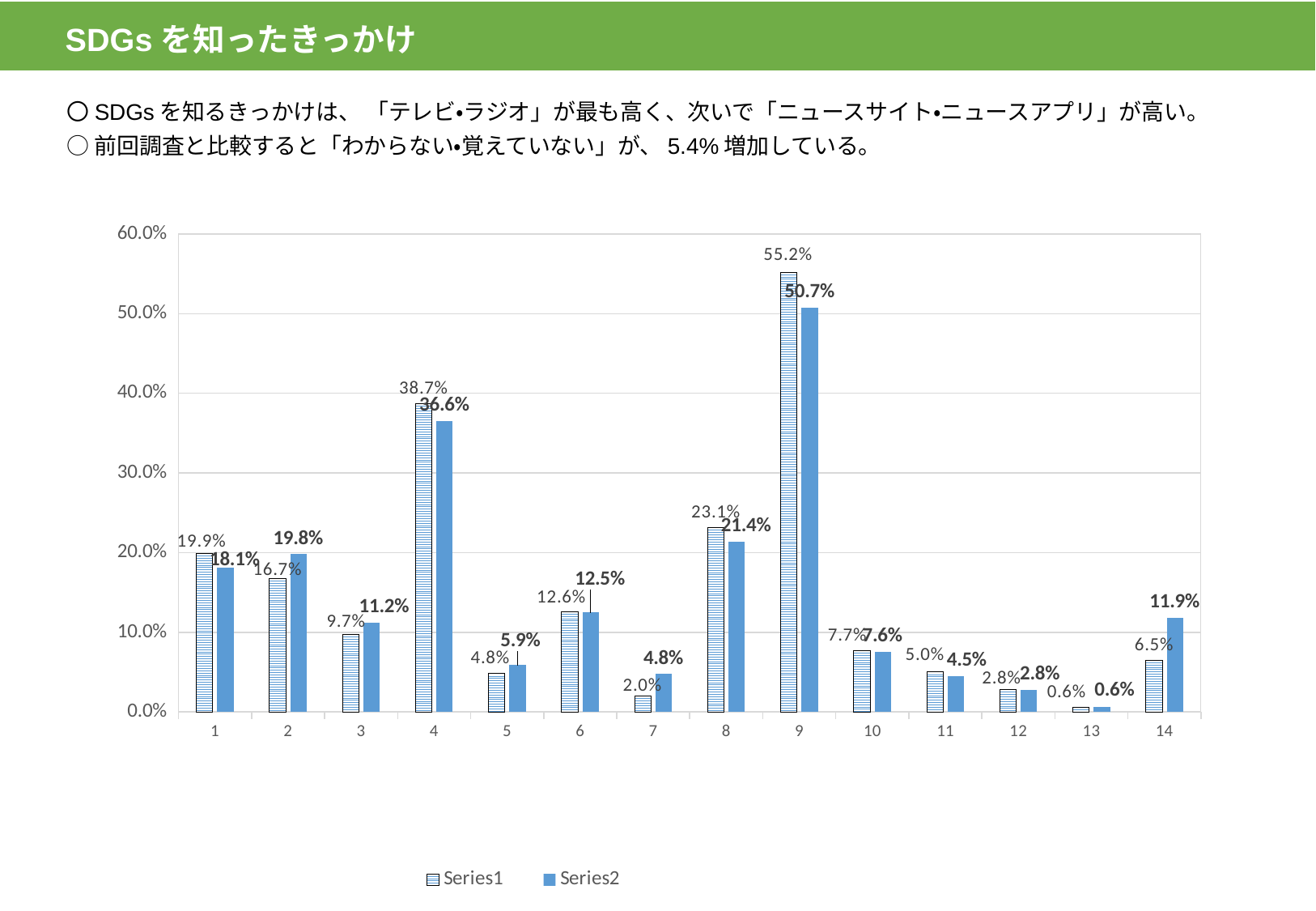

SDGsを知ったきっかけ
〇SDGsを知るきっかけは、 「テレビ・ラジオ」が最も高く、次いで「ニュースサイト・ニュースアプリ」が高い。
○前回調査と比較すると「わからない・覚えていない」が、5.4%増加している。

### Chart

| Category |  |  |
|---|---|---|